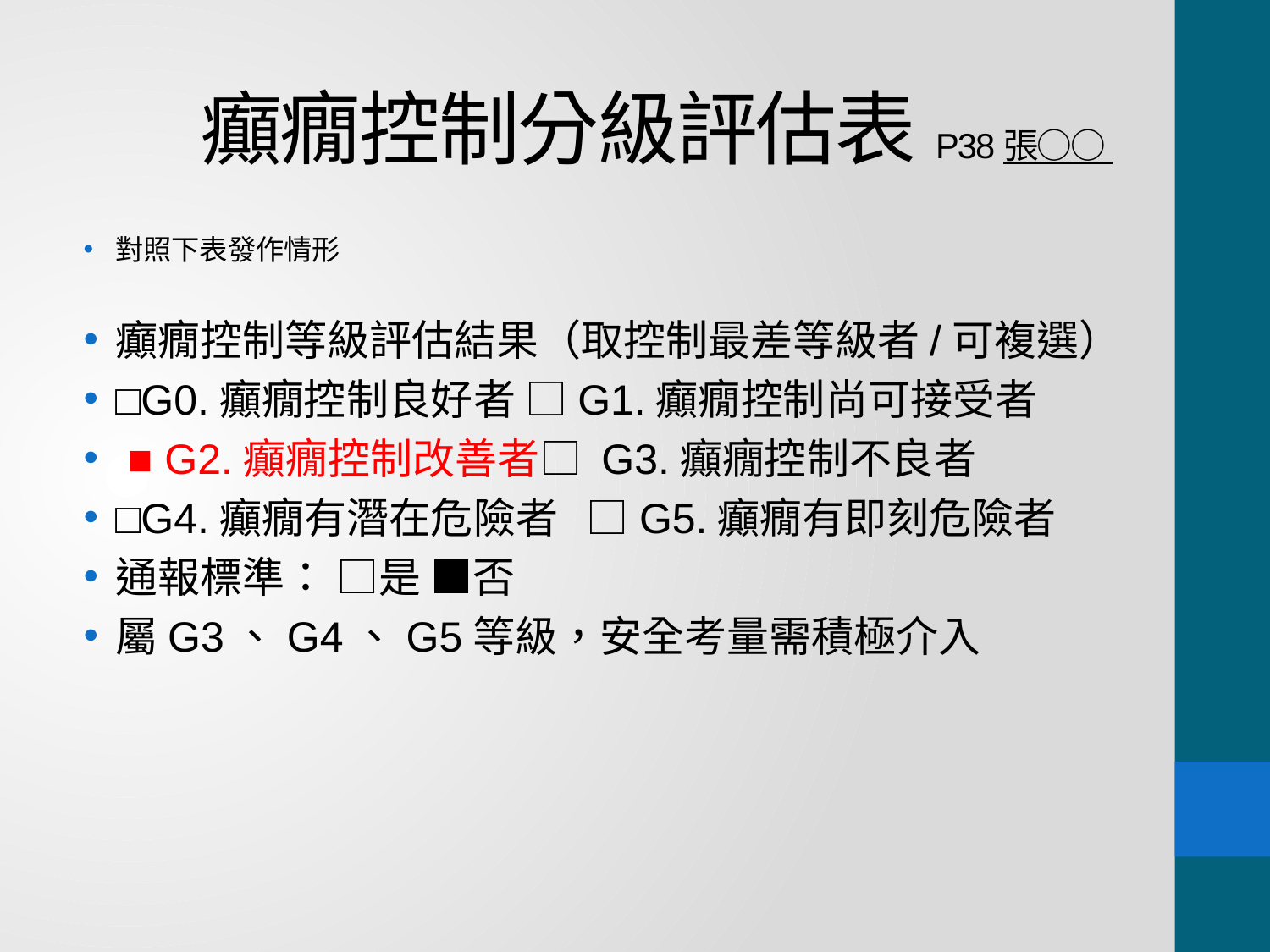

# 癲癇控制分級評估表P38張○○

對照下表發作情形

癲癇控制等級評估結果（取控制最差等級者/可複選）
□G0.癲癇控制良好者 □G1.癲癇控制尚可接受者
 ■ G2.癲癇控制改善者□ G3.癲癇控制不良者
□G4.癲癇有潛在危險者   □G5.癲癇有即刻危險者
通報標準： □是 ■否
屬G3、G4、G5等級，安全考量需積極介入